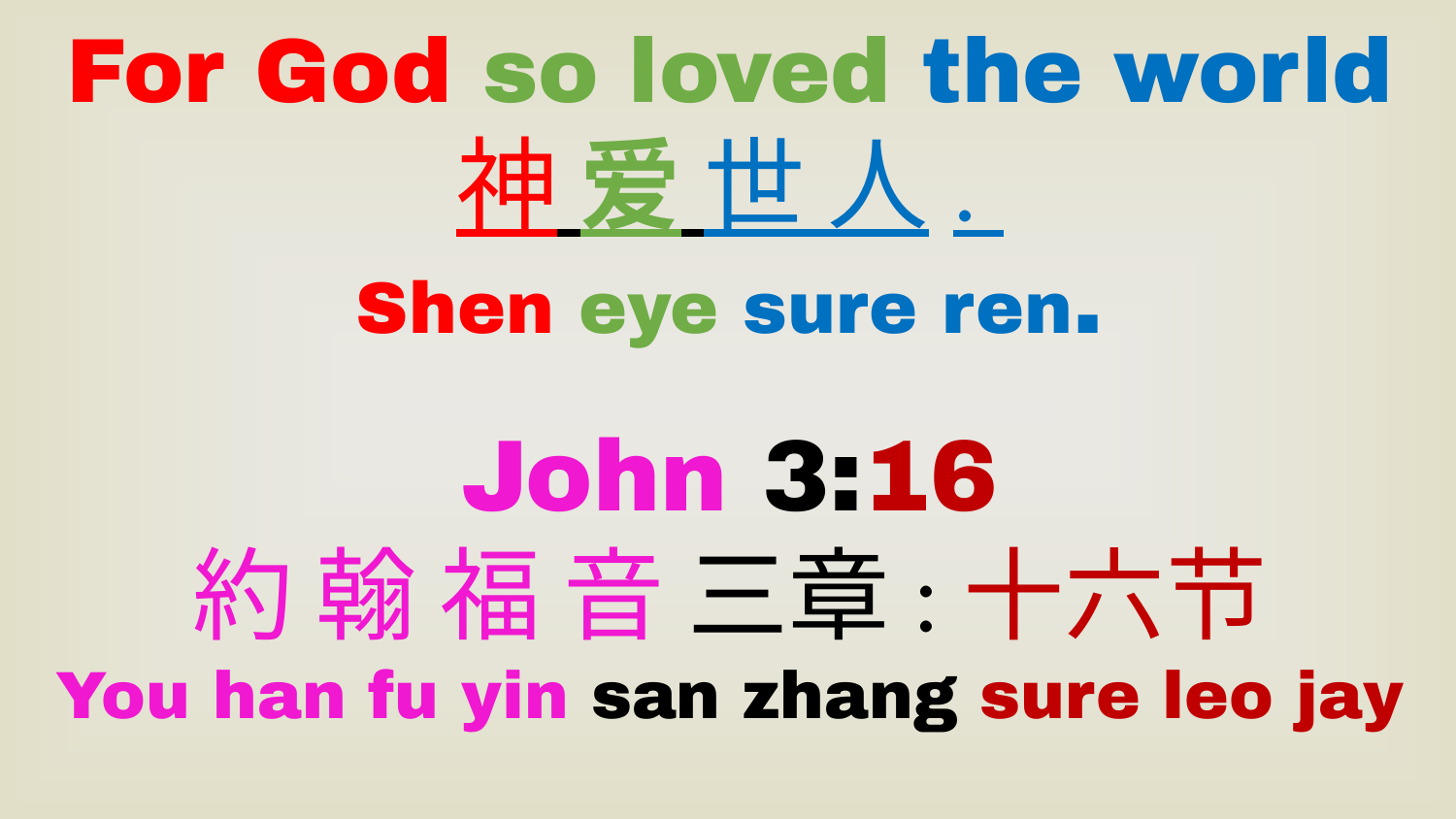

For God so loved the world
神 爱 世 人.
Shen eye sure ren.

John 3:16
約 翰 福 音 三章:十六节
You han fu yin san zhang sure leo jay